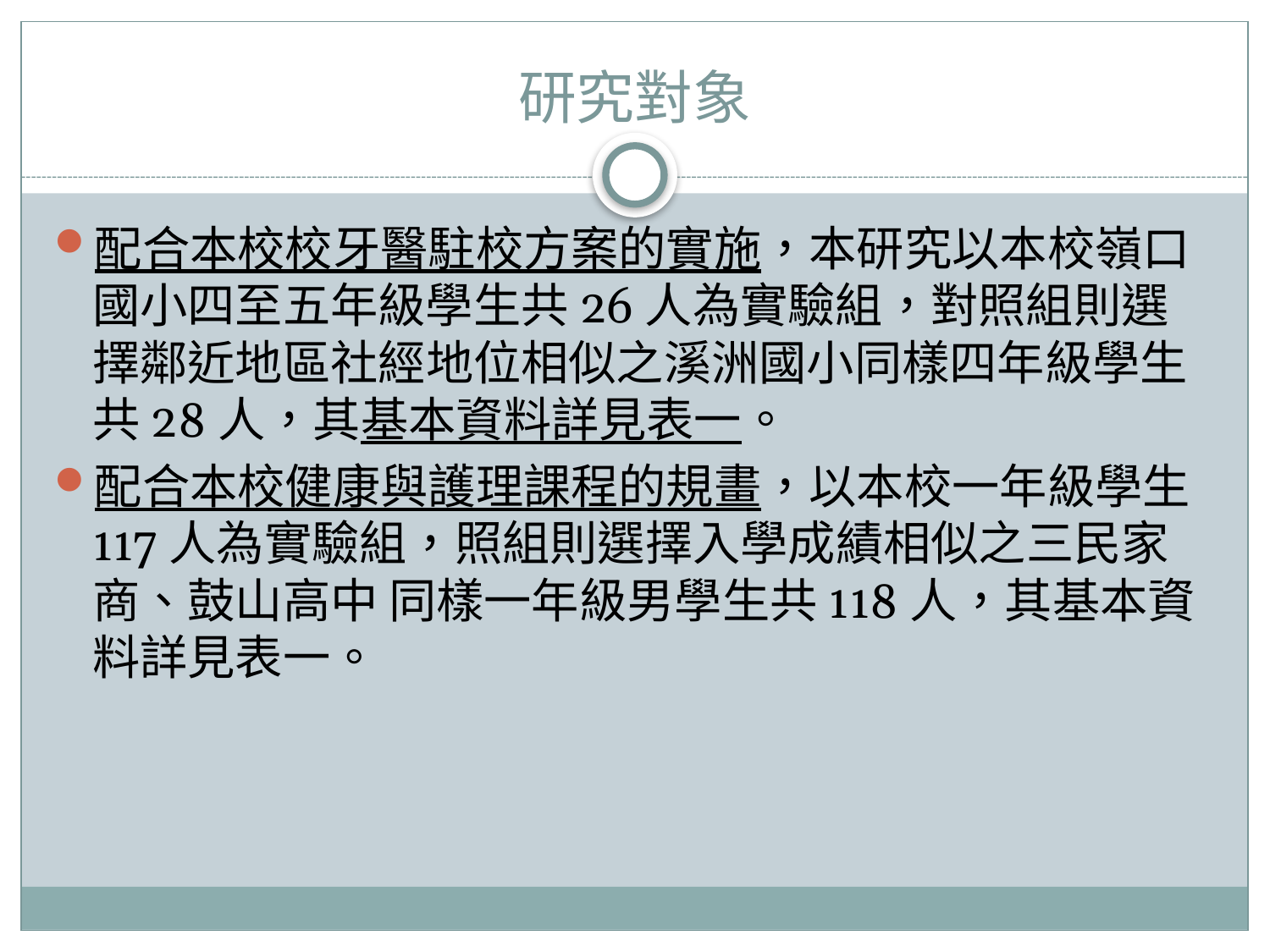

# 研究對象
配合本校校牙醫駐校方案的實施，本研究以本校嶺口國小四至五年級學生共26人為實驗組，對照組則選擇鄰近地區社經地位相似之溪洲國小同樣四年級學生共28人，其基本資料詳見表一。
配合本校健康與護理課程的規畫，以本校一年級學生117人為實驗組，照組則選擇入學成績相似之三民家商、鼓山高中 同樣一年級男學生共118人，其基本資料詳見表一。